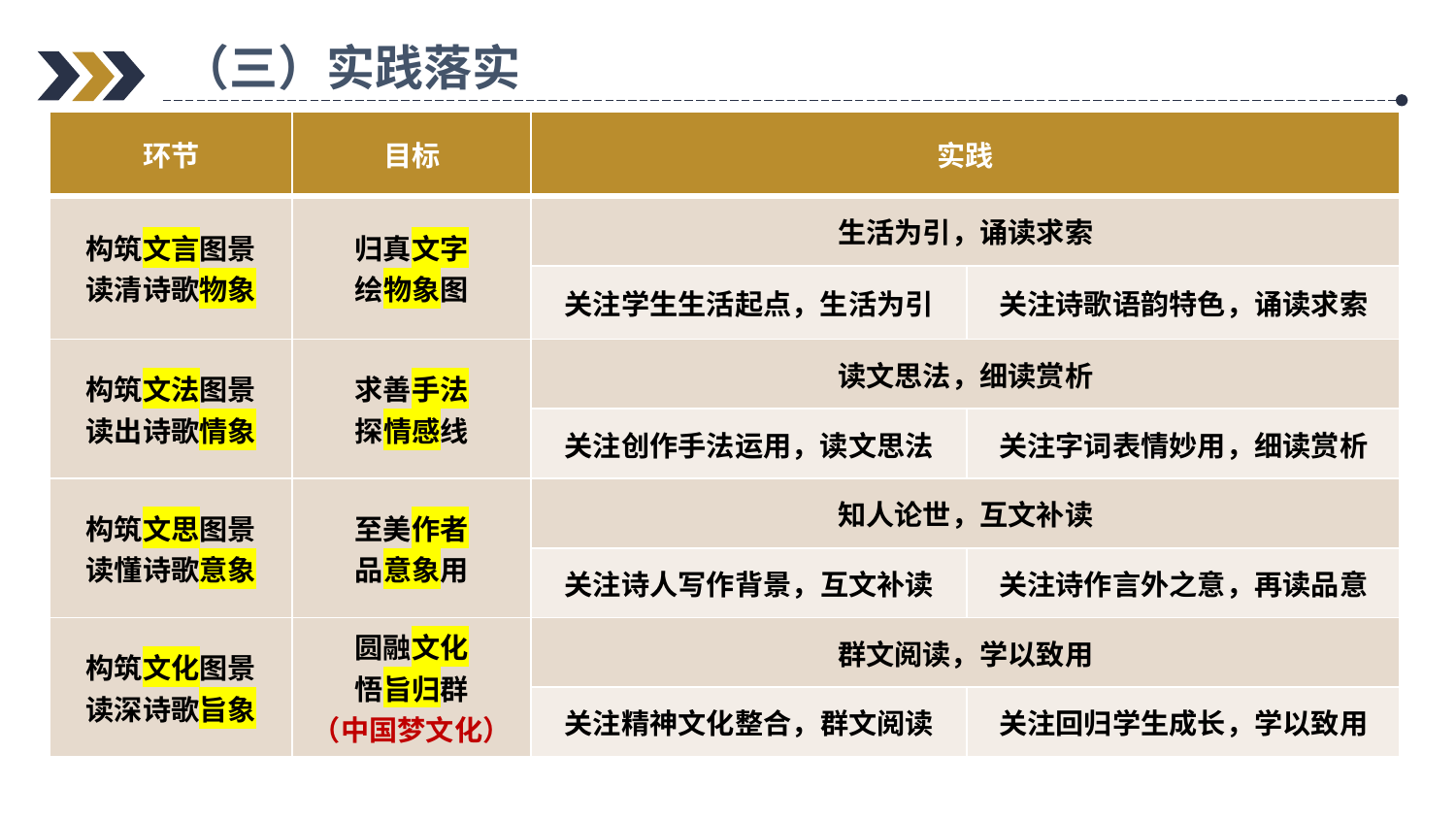

（三）实践落实

| 环节 | 目标 | 实践 |  |
| --- | --- | --- | --- |
| 构筑文言图景 读清诗歌物象 | 归真文字 绘物象图 | 生活为引，诵读求索 |  |
|  |  | 关注学生生活起点，生活为引 | 关注诗歌语韵特色，诵读求索 |
| 构筑文法图景 读出诗歌情象 | 求善手法 探情感线 | 读文思法，细读赏析 |  |
|  |  | 关注创作手法运用，读文思法 | 关注字词表情妙用，细读赏析 |
| 构筑文思图景 读懂诗歌意象 | 至美作者 品意象用 | 知人论世，互文补读 |  |
|  |  | 关注诗人写作背景，互文补读 | 关注诗作言外之意，再读品意 |
| 构筑文化图景 读深诗歌旨象 | 圆融文化 悟旨归群 （中国梦文化） | 群文阅读，学以致用 |  |
|  |  | 关注精神文化整合，群文阅读 | 关注回归学生成长，学以致用 |